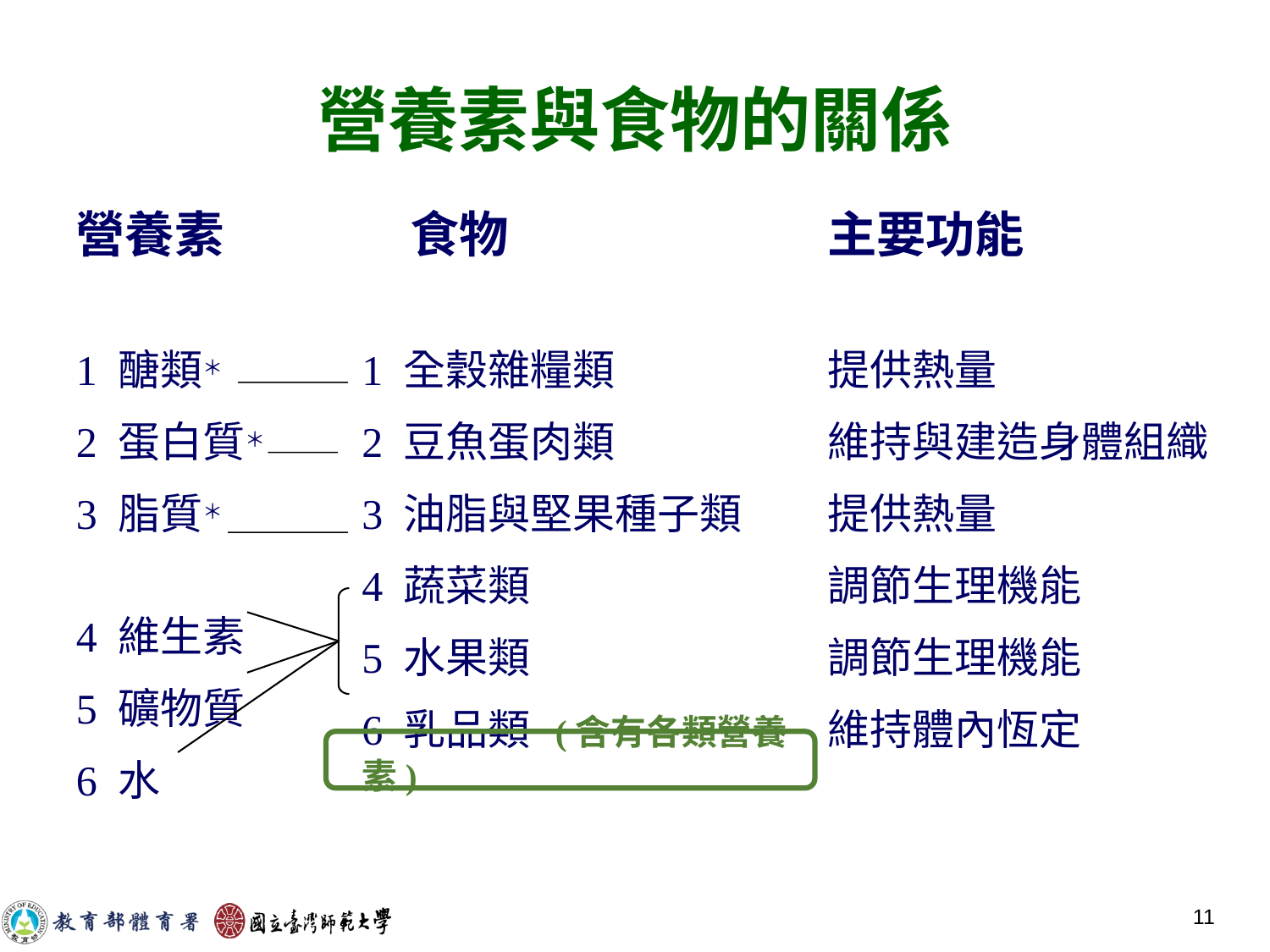

# 營養素與食物的關係
營養素

1 醣類＊
2 蛋白質＊
3 脂質＊
4 維生素
5 礦物質
6 水
    食物

1 全穀雜糧類
2 豆魚蛋肉類
3 油脂與堅果種子類
4 蔬菜類
5 水果類
6 乳品類  (含有各類營養素)
主要功能

提供熱量
維持與建造身體組織
提供熱量
調節生理機能
調節生理機能
維持體內恆定

11